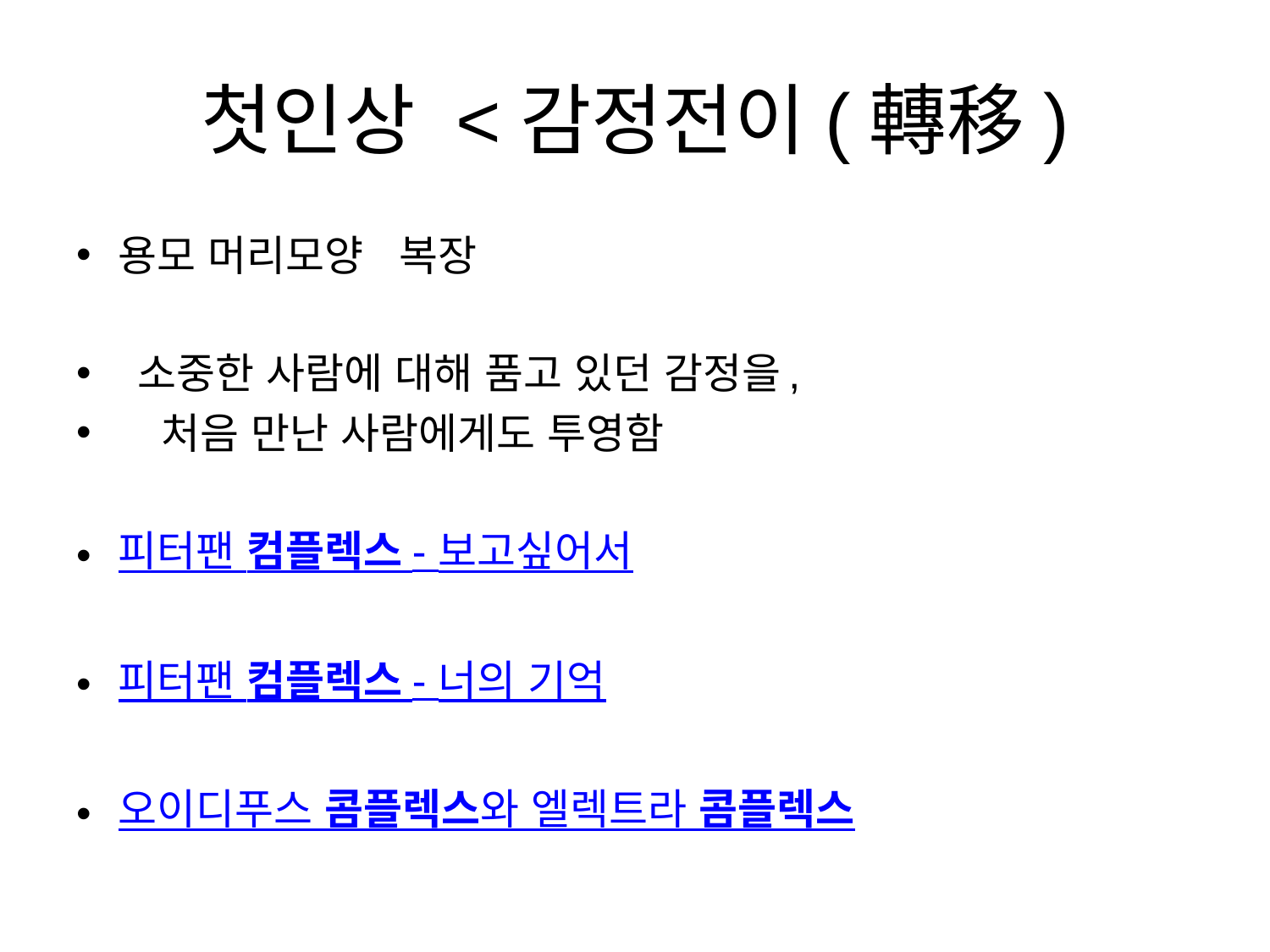

# 첫인상 <감정전이(轉移)
용모 머리모양   복장

 소중한 사람에 대해 품고 있던 감정을,
   처음 만난 사람에게도 투영함

피터팬 컴플렉스 - 보고싶어서

피터팬 컴플렉스 - 너의 기억

오이디푸스 콤플렉스와 엘렉트라 콤플렉스